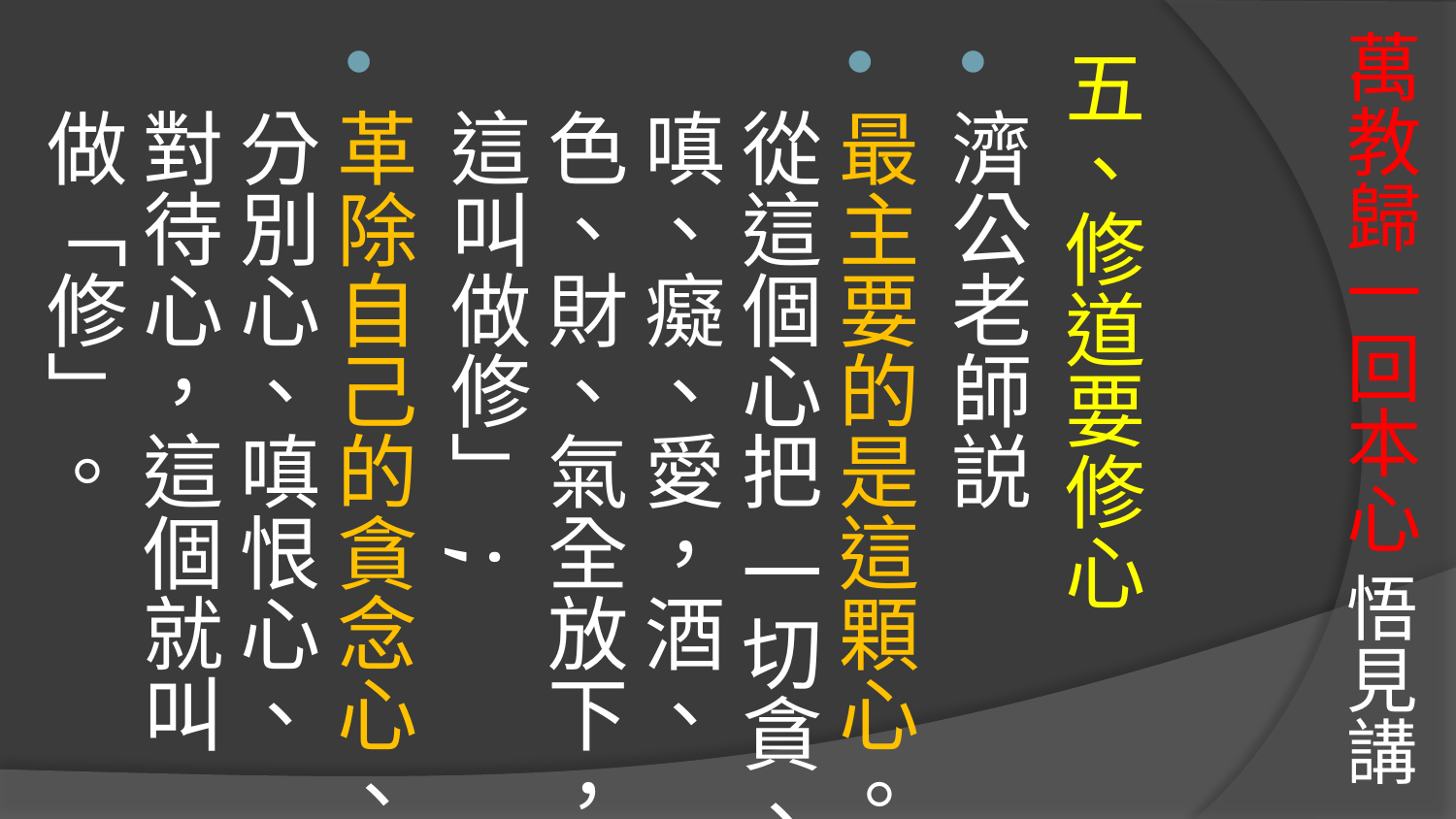

# 萬教歸一回本心 悟見講
五、修道要修心
濟公老師説
最主要的是這顆心。從這個心把 一切貪、嗔、癡、愛，酒、色、財、氣全放下，這叫做修」;
革除自己的貪念心、分別心、嗔恨心、對待心，這個就叫做「修」。